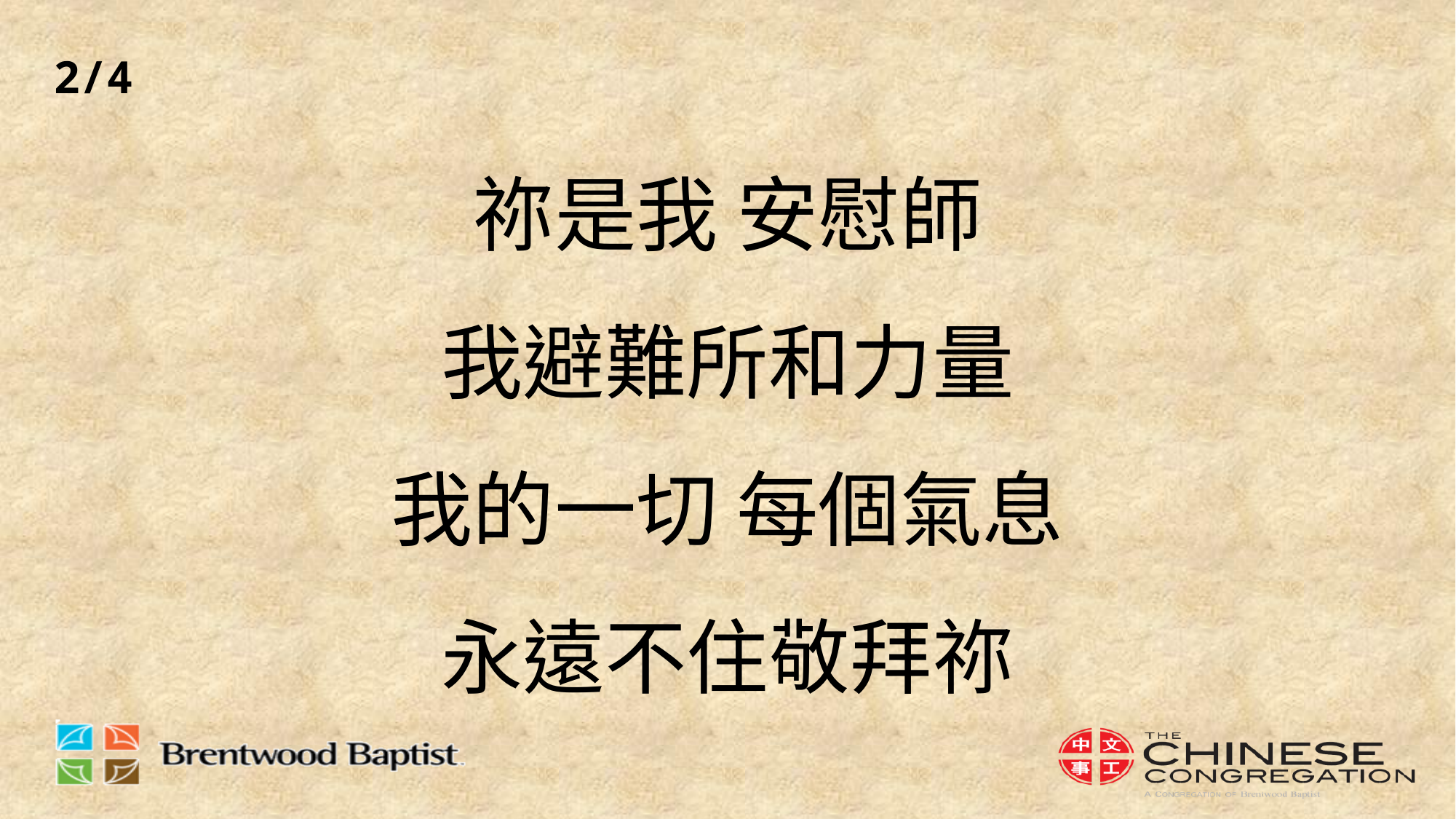

2/4
# 祢是我 安慰師 我避難所和力量 我的一切 每個氣息 永遠不住敬拜祢